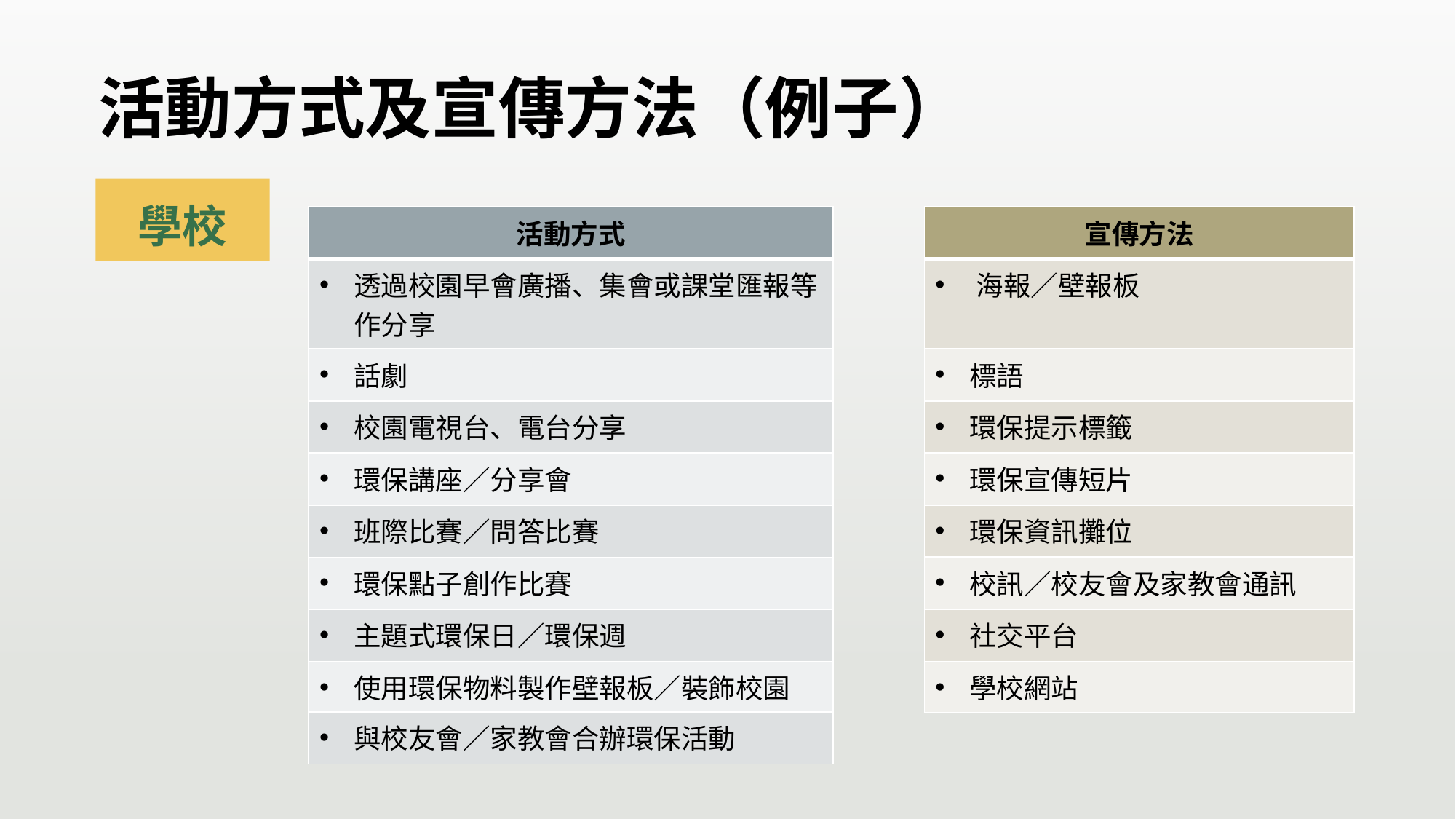

# 活動方式及宣傳方法（例子）
學校
| 活動方式 |
| --- |
| 透過校園早會廣播、集會或課堂匯報等作分享 |
| 話劇 |
| 校園電視台、電台分享 |
| 環保講座／分享會 |
| 班際比賽／問答比賽 |
| 環保點子創作比賽 |
| 主題式環保日／環保週 |
| 使用環保物料製作壁報板／裝飾校園 |
| 與校友會／家教會合辦環保活動 |
| 宣傳方法 |
| --- |
| 海報／壁報板 |
| 標語 |
| 環保提示標籤 |
| 環保宣傳短片 |
| 環保資訊攤位 |
| 校訊／校友會及家教會通訊 |
| 社交平台 |
| 學校網站 |